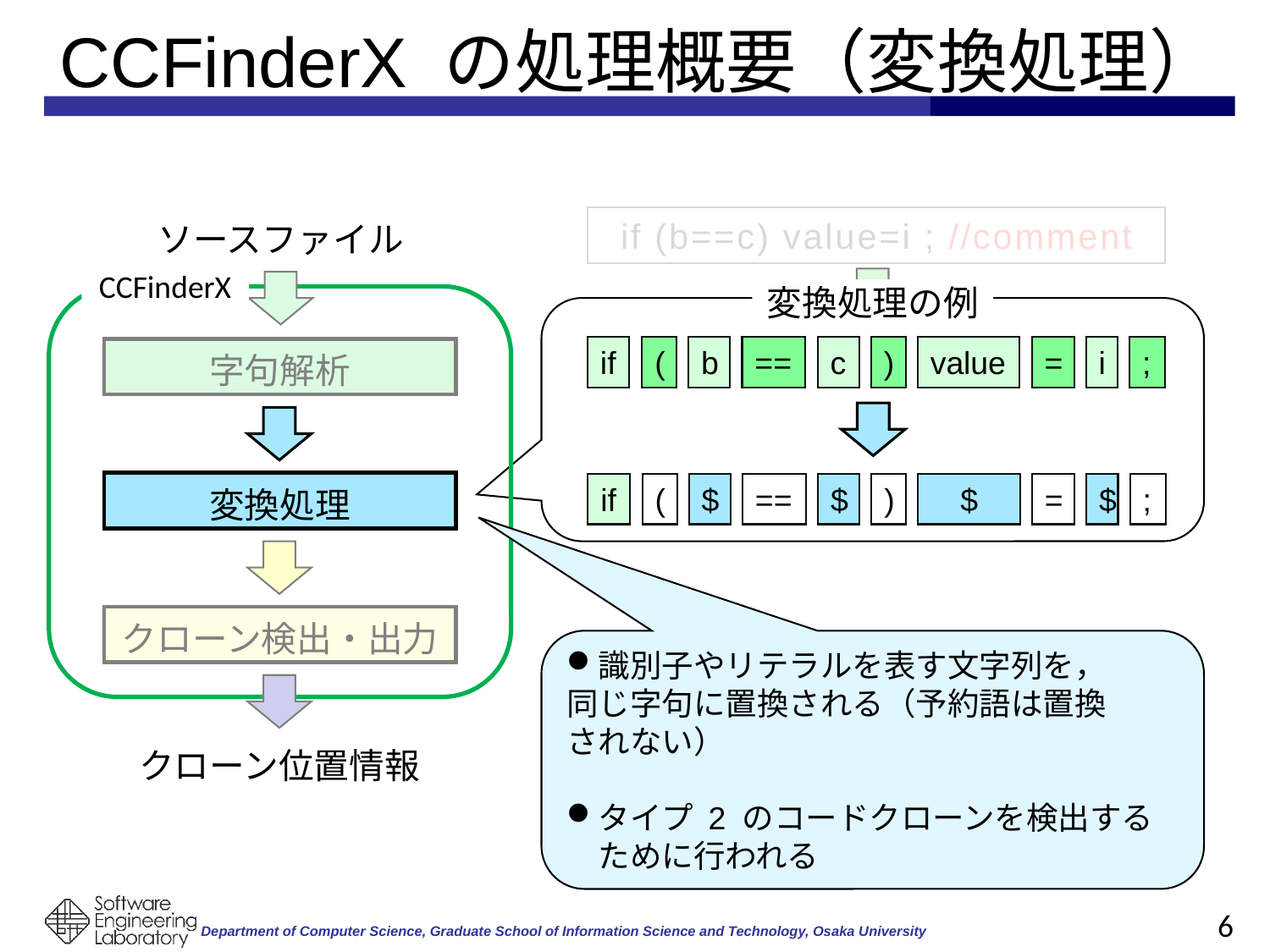

# CCFinderX の処理概要（変換処理）

if (b==c) value=i ; //comment
ソースファイル
CCFinderX

変換処理の例

if
(
b
==
c
)
value
=
i
;
字句解析

変換処理
if
(
$
==
$
)
$
=
$
;

クローン検出・出力
識別子やリテラルを表す文字列を，　　同じ字句に置換される（予約語は置換　　されない）

タイプ 2 のコードクローンを検出する　ために行われる

クローン位置情報
6